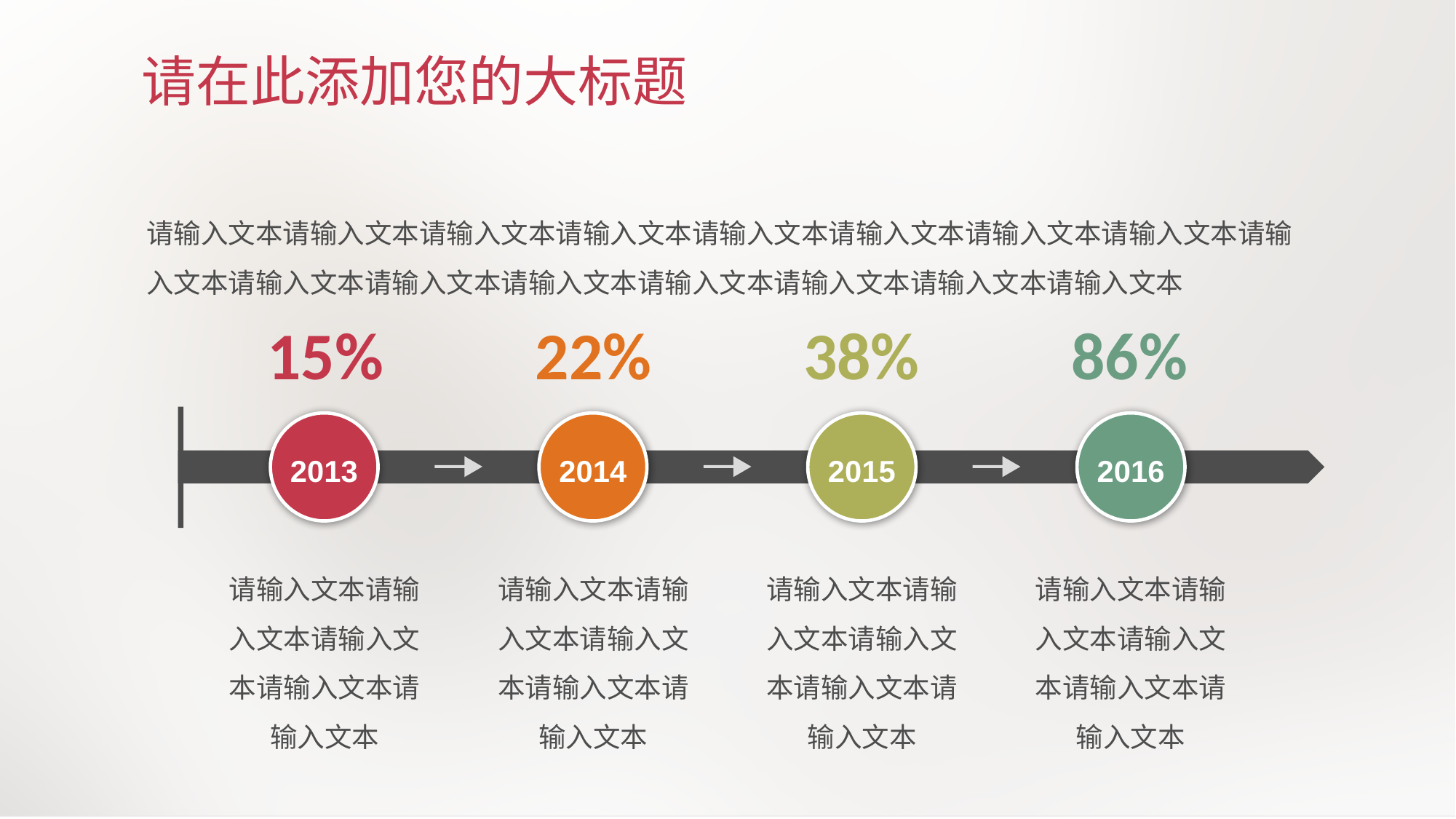

# 请在此添加您的大标题
请输入文本请输入文本请输入文本请输入文本请输入文本请输入文本请输入文本请输入文本请输入文本请输入文本请输入文本请输入文本请输入文本请输入文本请输入文本请输入文本
15%
22%
38%
86%

2013
2014
2015
2016

请输入文本请输入文本请输入文本请输入文本请输入文本
请输入文本请输入文本请输入文本请输入文本请输入文本
请输入文本请输入文本请输入文本请输入文本请输入文本
请输入文本请输入文本请输入文本请输入文本请输入文本